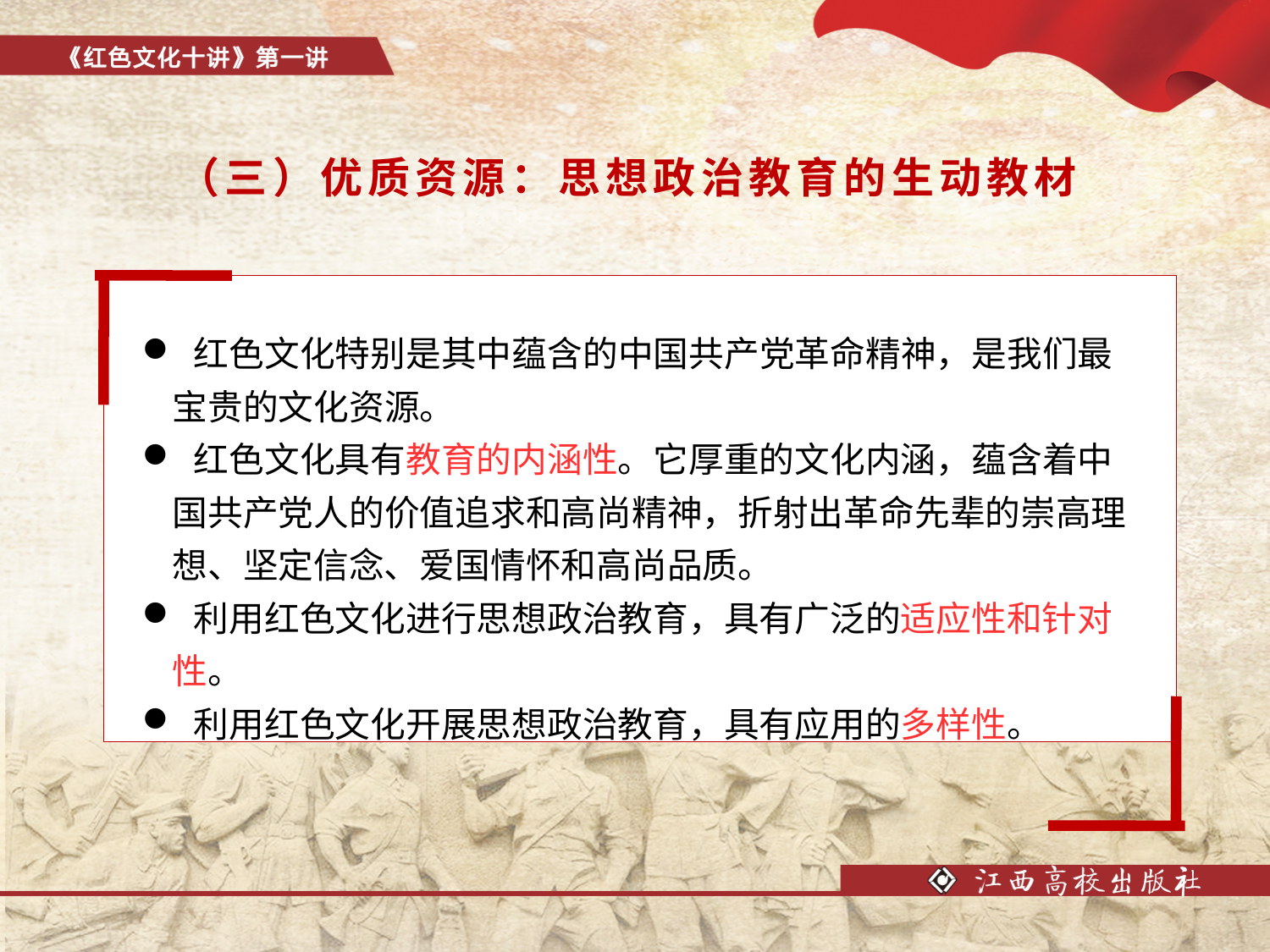

（三）优质资源：思想政治教育的生动教材

 红色文化特别是其中蕴含的中国共产党革命精神，是我们最宝贵的文化资源。
 红色文化具有教育的内涵性。它厚重的文化内涵，蕴含着中国共产党人的价值追求和高尚精神，折射出革命先辈的崇高理想、坚定信念、爱国情怀和高尚品质。
 利用红色文化进行思想政治教育，具有广泛的适应性和针对性。
 利用红色文化开展思想政治教育，具有应用的多样性。